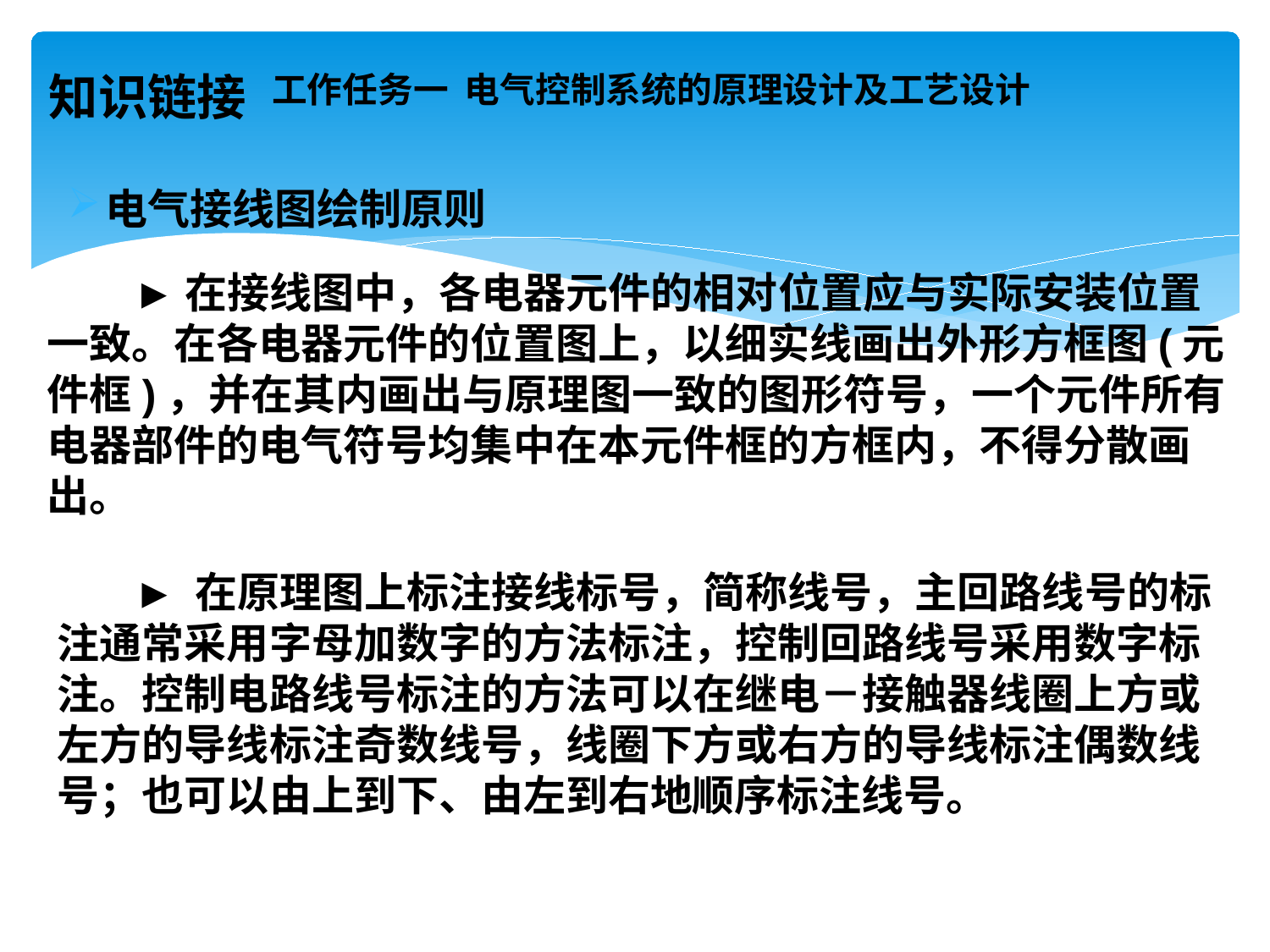

# 工作任务一  电气控制系统的原理设计及工艺设计
知识链接
电气接线图绘制原则
         ►在接线图中，各电器元件的相对位置应与实际安装位置一致。在各电器元件的位置图上，以细实线画出外形方框图(元件框)，并在其内画出与原理图一致的图形符号，一个元件所有电器部件的电气符号均集中在本元件框的方框内，不得分散画出。
        ► 在原理图上标注接线标号，简称线号，主回路线号的标注通常采用字母加数字的方法标注，控制回路线号采用数字标注。控制电路线号标注的方法可以在继电－接触器线圈上方或左方的导线标注奇数线号，线圈下方或右方的导线标注偶数线号；也可以由上到下、由左到右地顺序标注线号。